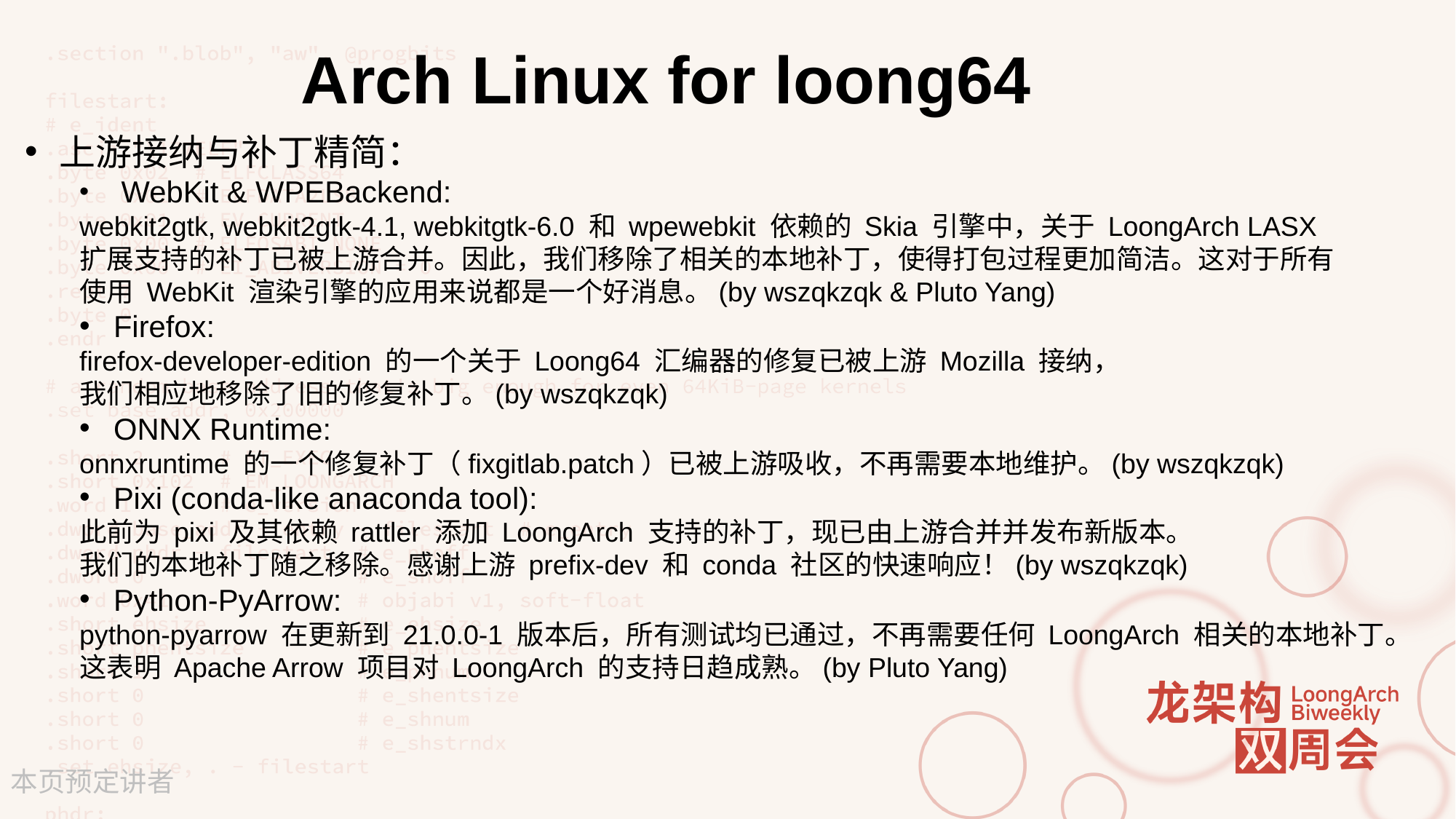

Arch Linux for loong64
上游接纳与补丁精简：
 WebKit & WPEBackend:
webkit2gtk, webkit2gtk-4.1, webkitgtk-6.0 和 wpewebkit 依赖的 Skia 引擎中，关于 LoongArch LASX
扩展支持的补丁已被上游合并。因此，我们移除了相关的本地补丁，使得打包过程更加简洁。这对于所有
使用 WebKit 渲染引擎的应用来说都是一个好消息。(by wszqkzqk & Pluto Yang)
Firefox:
firefox-developer-edition 的一个关于 Loong64 汇编器的修复已被上游 Mozilla 接纳，
我们相应地移除了旧的修复补丁。(by wszqkzqk)
ONNX Runtime:
onnxruntime 的一个修复补丁（fixgitlab.patch）已被上游吸收，不再需要本地维护。(by wszqkzqk)
Pixi (conda-like anaconda tool):
此前为 pixi 及其依赖 rattler 添加 LoongArch 支持的补丁，现已由上游合并并发布新版本。
我们的本地补丁随之移除。感谢上游 prefix-dev 和 conda 社区的快速响应！(by wszqkzqk)
Python-PyArrow:
python-pyarrow 在更新到 21.0.0-1 版本后，所有测试均已通过，不再需要任何 LoongArch 相关的本地补丁。
这表明 Apache Arrow 项目对 LoongArch 的支持日趋成熟。(by Pluto Yang)